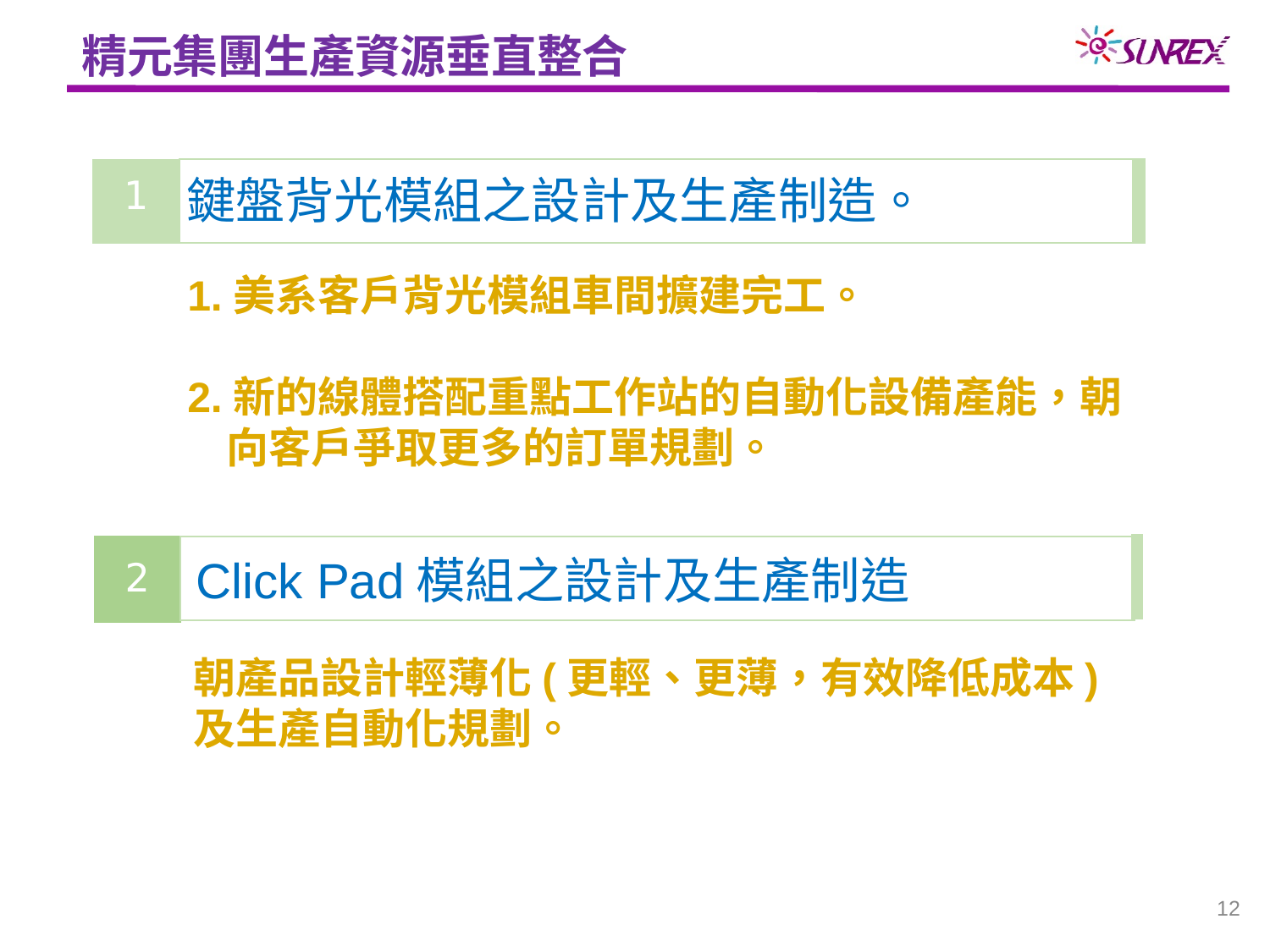

精元集團生產資源垂直整合

鍵盤背光模組之設計及生產制造。
1
1.美系客戶背光模組車間擴建完工。

2.新的線體搭配重點工作站的自動化設備產能，朝
   向客戶爭取更多的訂單規劃。

Click Pad模組之設計及生產制造
2
朝產品設計輕薄化(更輕、更薄，有效降低成本)及生產自動化規劃。
12